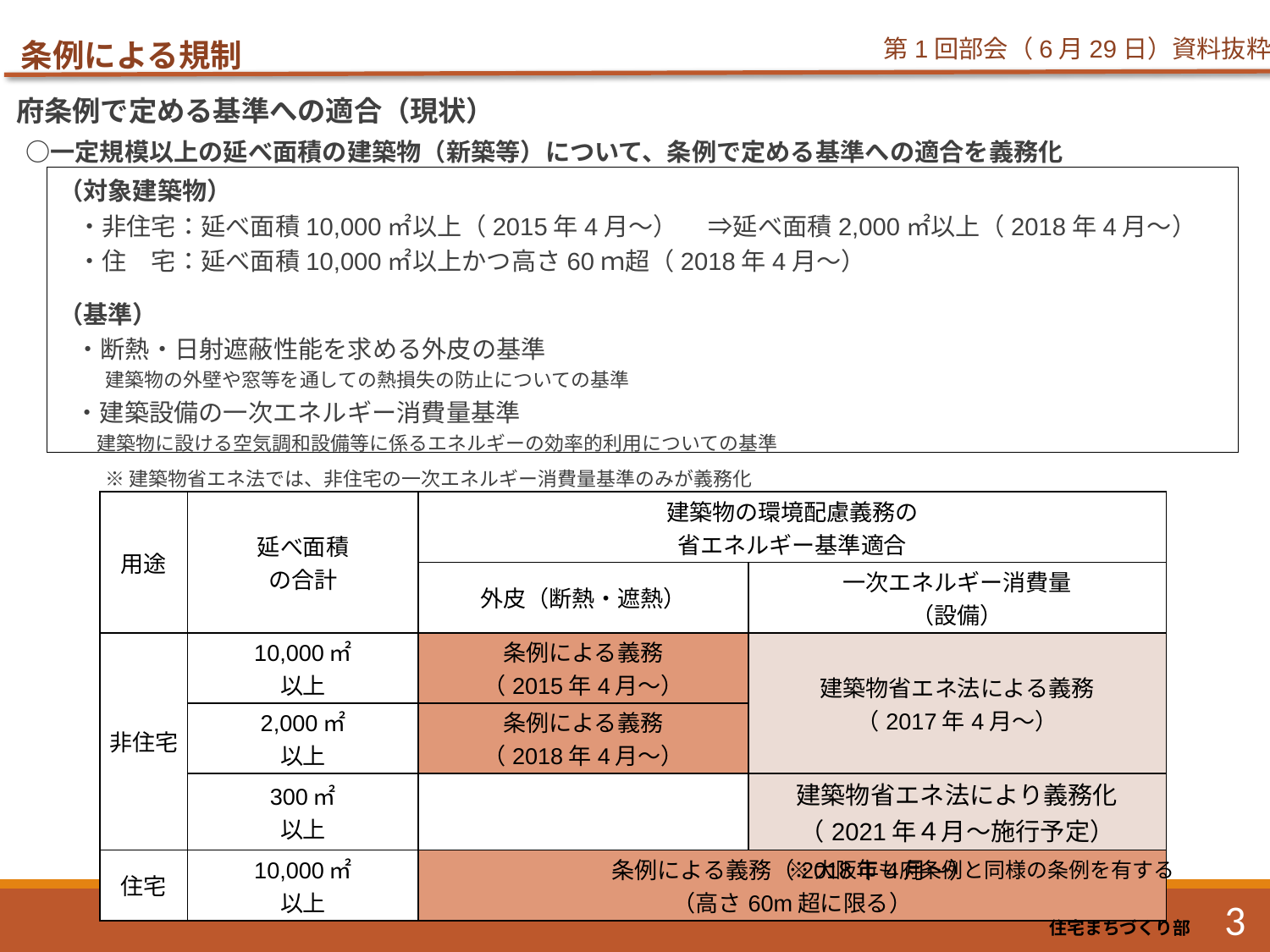

第1回部会（6月29日）資料抜粋
条例による規制
　府条例で定める基準への適合（現状）

　○一定規模以上の延べ面積の建築物（新築等）について、条例で定める基準への適合を義務化

 （対象建築物）
　 ・非住宅：延べ面積10,000㎡以上（2015年4月～）　 ⇒延べ面積2,000㎡以上（2018年4月～）
　 ・住　宅：延べ面積10,000㎡以上かつ高さ60ｍ超（2018年4月～）

 （基準）
    ・断熱・日射遮蔽性能を求める外皮の基準
    　 建築物の外壁や窓等を通しての熱損失の防止についての基準
    ・建築設備の一次エネルギー消費量基準
        建築物に設ける空気調和設備等に係るエネルギーの効率的利用についての基準
　　  ※ 建築物省エネ法では、非住宅の一次エネルギー消費量基準のみが義務化
| 用途 | 延べ面積 の合計 | 建築物の環境配慮義務の 省エネルギー基準適合 |  |
| --- | --- | --- | --- |
|  |  | 外皮（断熱・遮熱） | 一次エネルギー消費量 （設備） |
| 非住宅 | 10,000㎡ 以上 | 条例による義務 （2015年4月～） | 建築物省エネ法による義務 （2017年4月～） |
|  | 2,000㎡ 以上 | 条例による義務 （2018年4月～） |  |
|  | 300㎡ 以上 |  | 建築物省エネ法により義務化 （2021年４月～施行予定） |
| 住宅 | 10,000㎡ 以上 | 条例による義務（2018年4月～） （高さ60m超に限る） |  |
※大阪市も府条例と同様の条例を有する
3
住宅まちづくり部